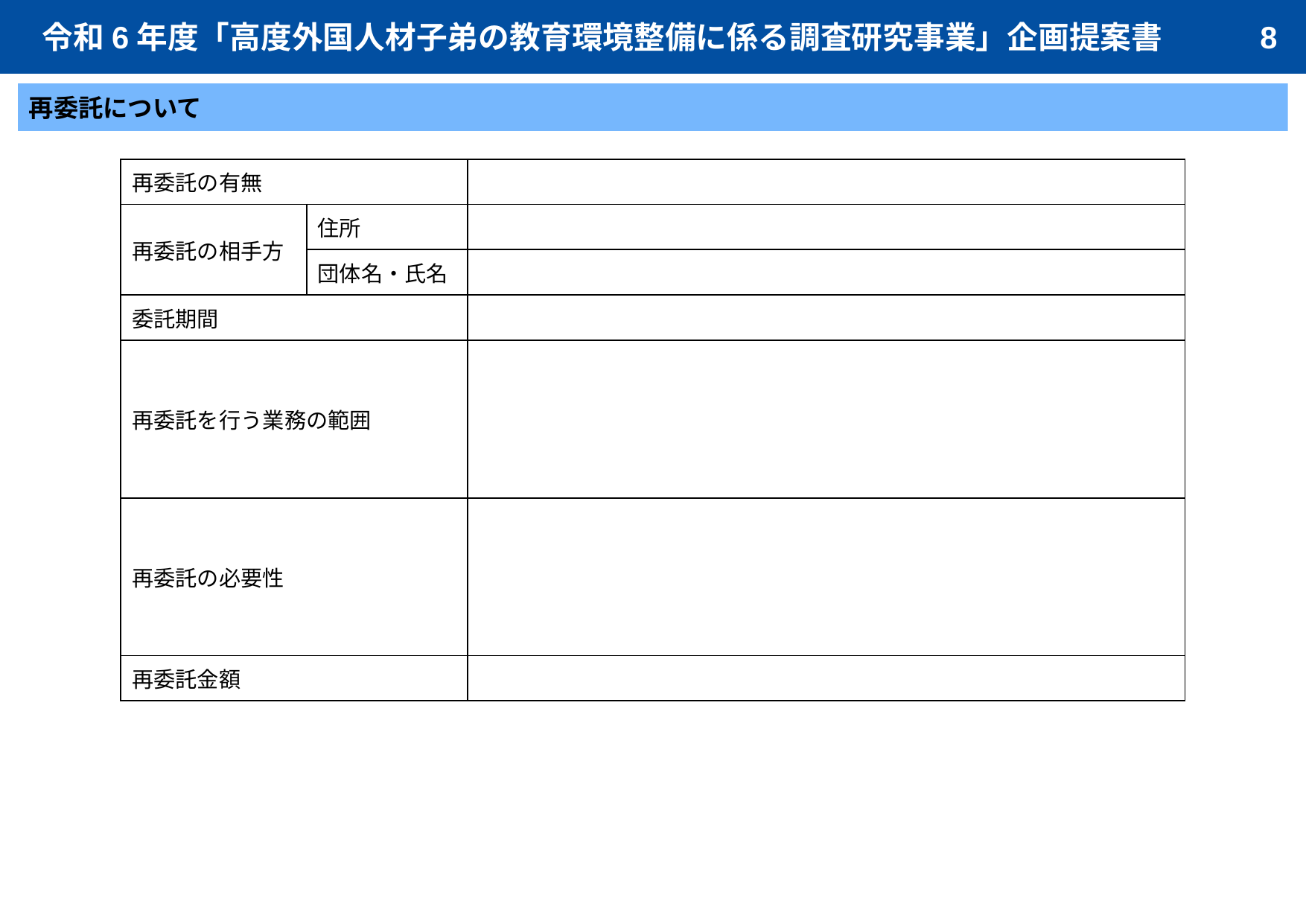

令和6年度「高度外国人材子弟の教育環境整備に係る調査研究事業」企画提案書
8
再委託について
| 再委託の有無 |  |  |
| --- | --- | --- |
| 再委託の相手方 | 住所 |  |
|  | 団体名・氏名 |  |
| 委託期間 |  |  |
| 再委託を行う業務の範囲 |  |  |
| 再委託の必要性 |  |  |
| 再委託金額 |  |  |